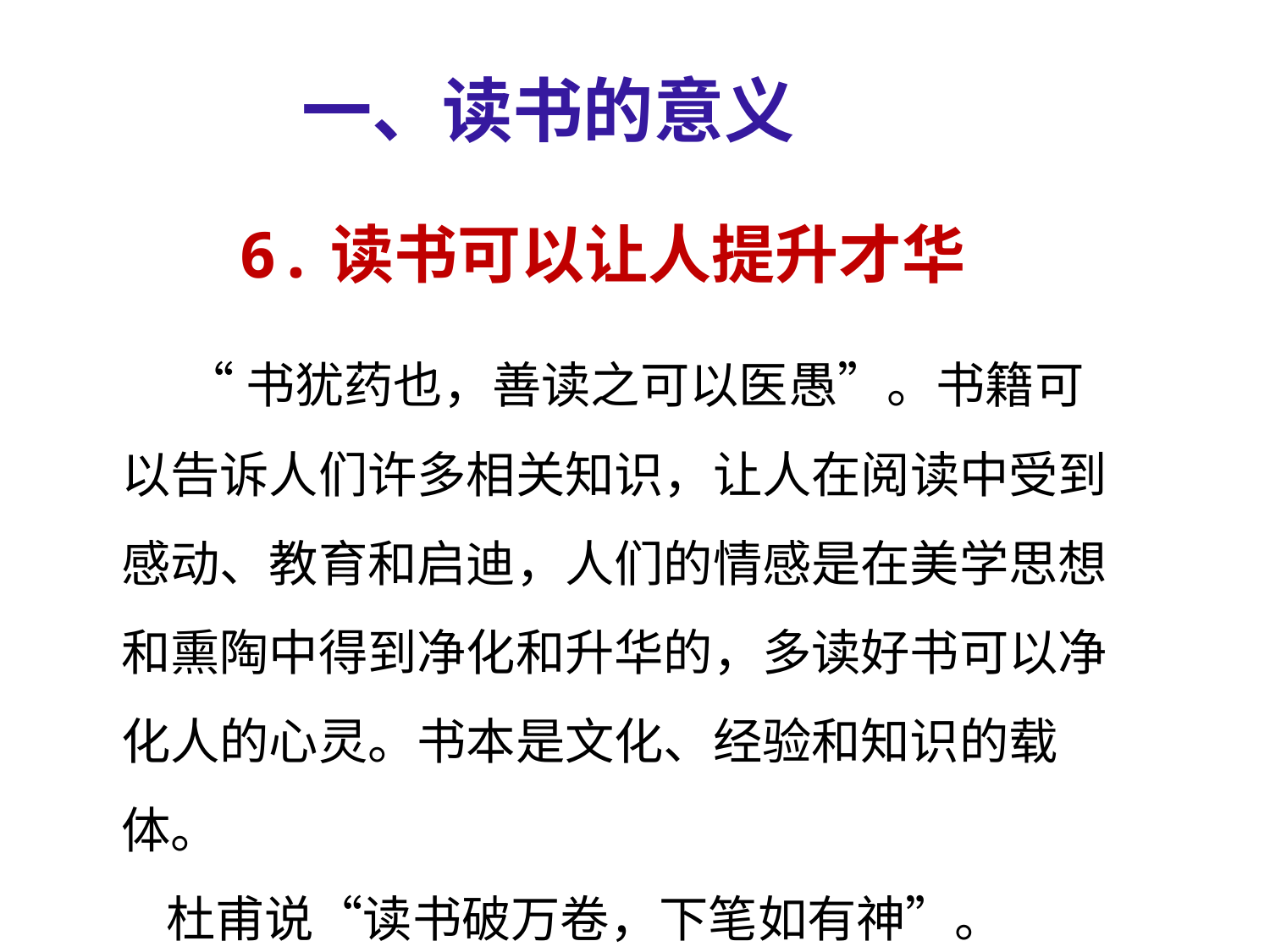

一、读书的意义
 6.读书可以让人提升才华
     “书犹药也，善读之可以医愚”。书籍可以告诉人们许多相关知识，让人在阅读中受到感动、教育和启迪，人们的情感是在美学思想和熏陶中得到净化和升华的，多读好书可以净化人的心灵。书本是文化、经验和知识的载体。
   杜甫说“读书破万卷，下笔如有神”。